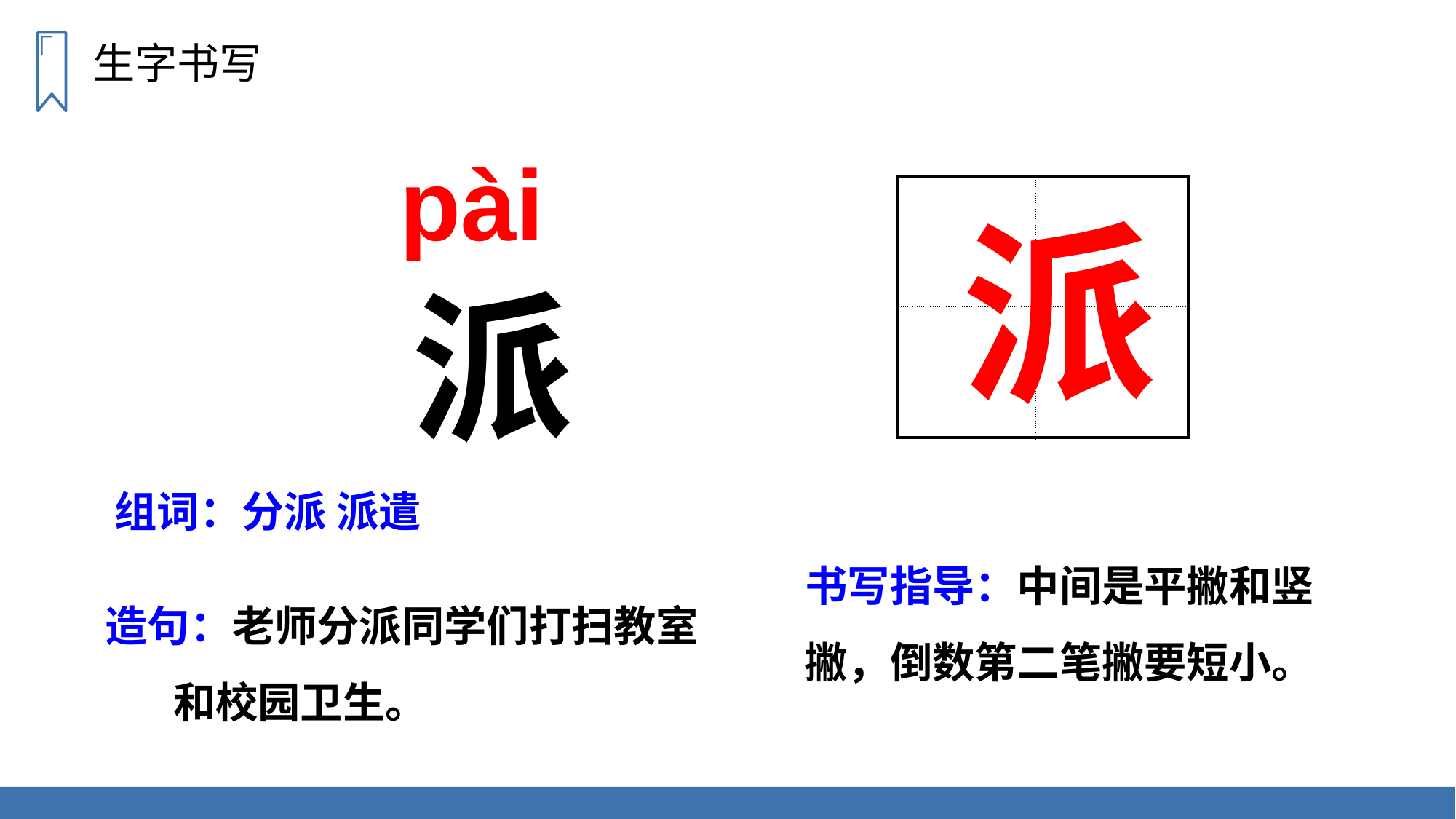

生字书写
pài
|  |  |
| --- | --- |
|  |  |
派
派
组词：分派 派遣
书写指导：中间是平撇和竖撇，倒数第二笔撇要短小。
造句：老师分派同学们打扫教室
      和校园卫生。